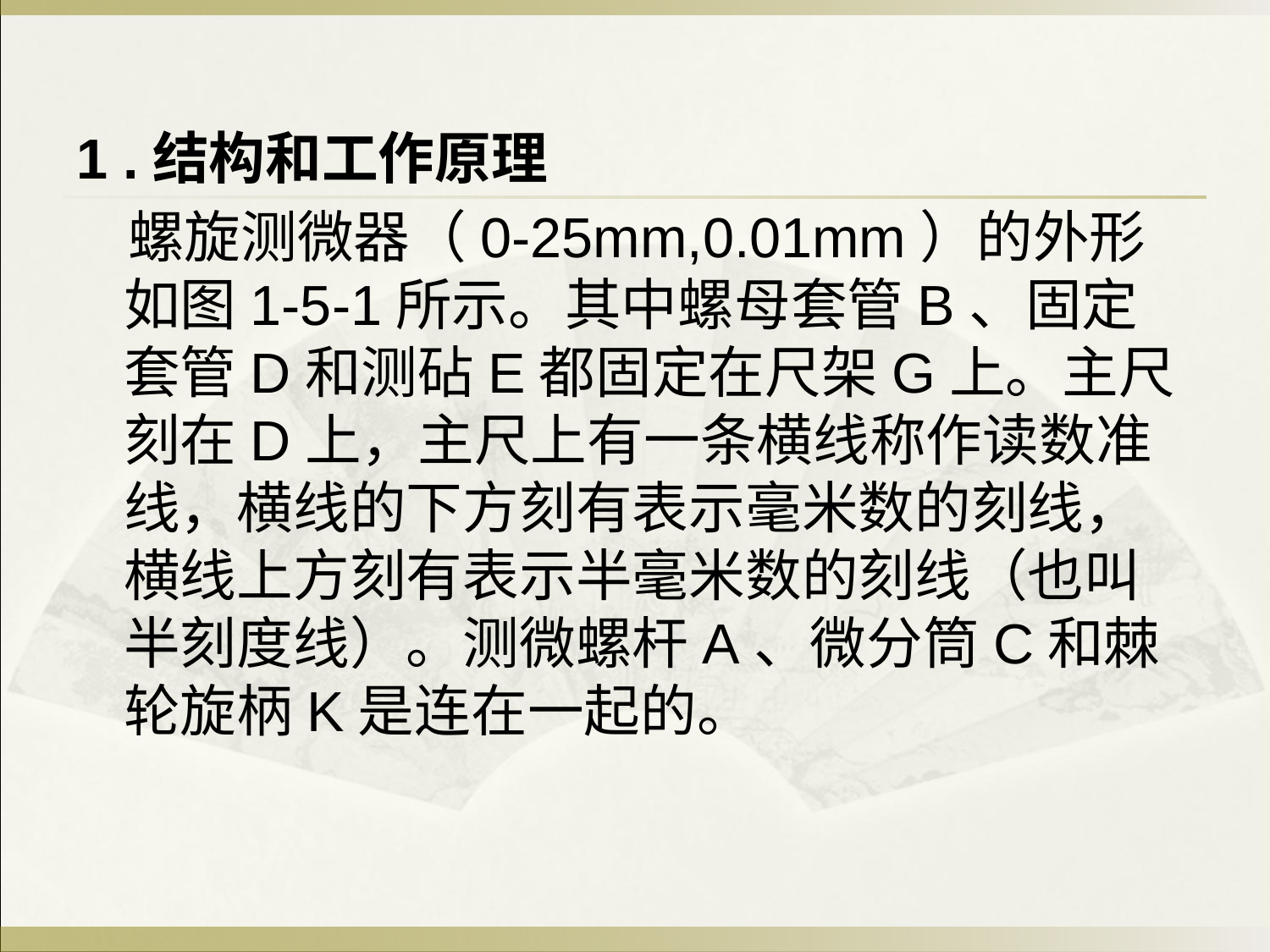

1 .结构和工作原理
   螺旋测微器（0-25mm,0.01mm）的外形如图1-5-1所示。其中螺母套管B、固定套管D和测砧E都固定在尺架G上。主尺刻在D上，主尺上有一条横线称作读数准线，横线的下方刻有表示毫米数的刻线，横线上方刻有表示半毫米数的刻线（也叫半刻度线）。测微螺杆A、微分筒C和棘轮旋柄K是连在一起的。